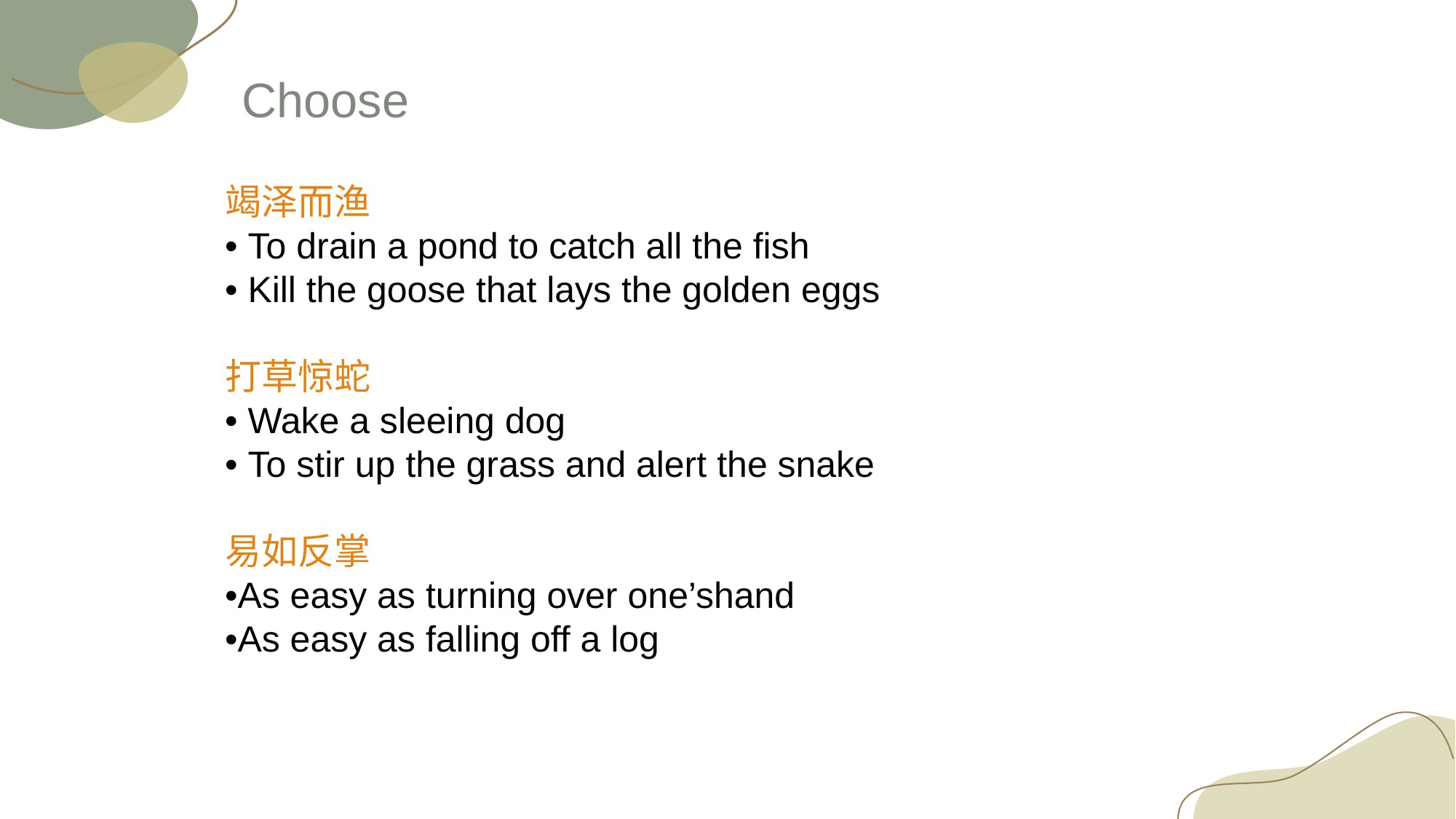

Choose
竭泽而渔
• To drain a pond to catch all the fish
• Kill the goose that lays the golden eggs

打草惊蛇
• Wake a sleeing dog
• To stir up the grass and alert the snake

易如反掌
•As easy as turning over one’shand
•As easy as falling off a log